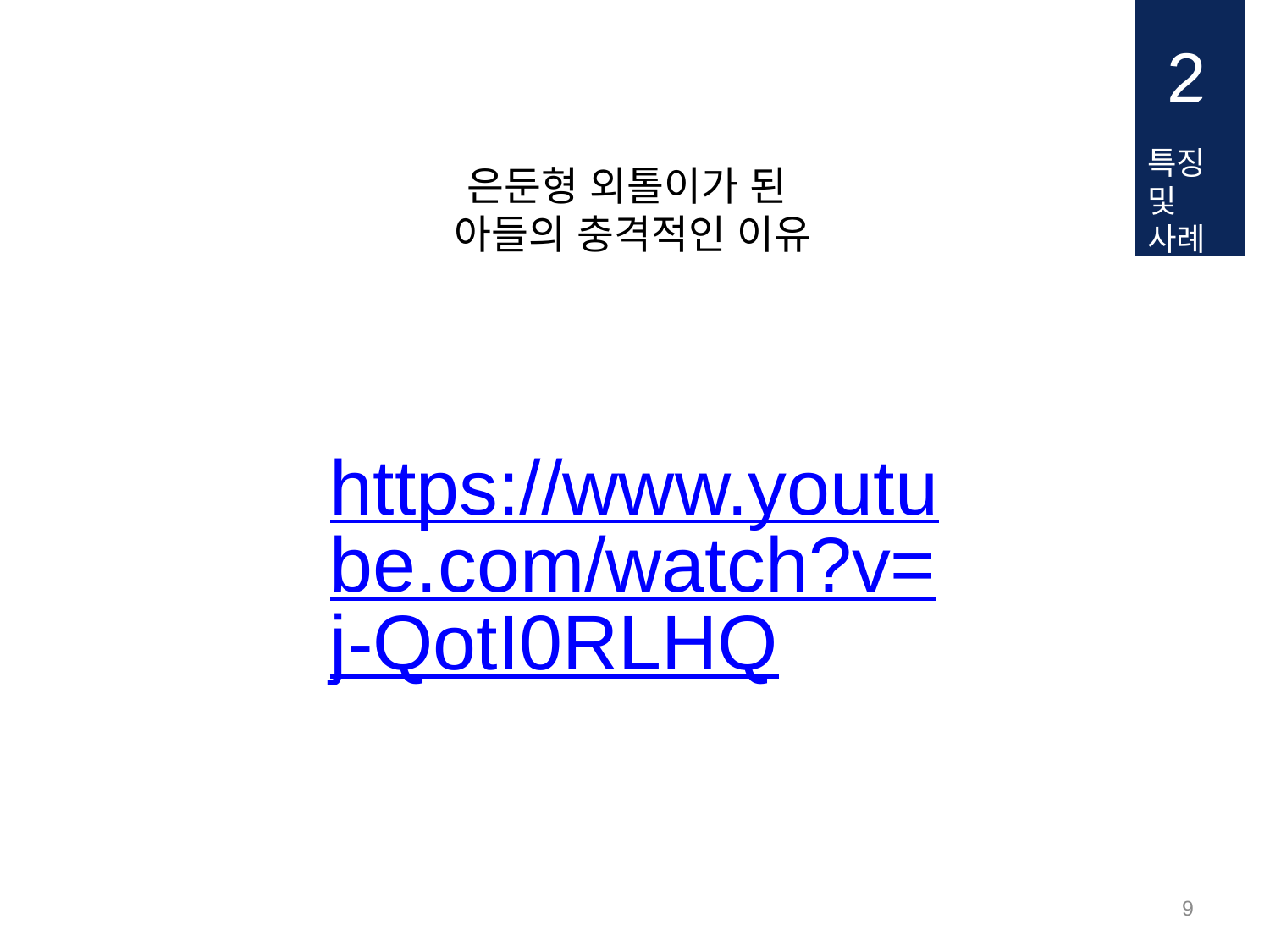

2

특징및
사례
# 은둔형 외톨이가 된 아들의 충격적인 이유
https://www.youtube.com/watch?v=j-QotI0RLHQ
9